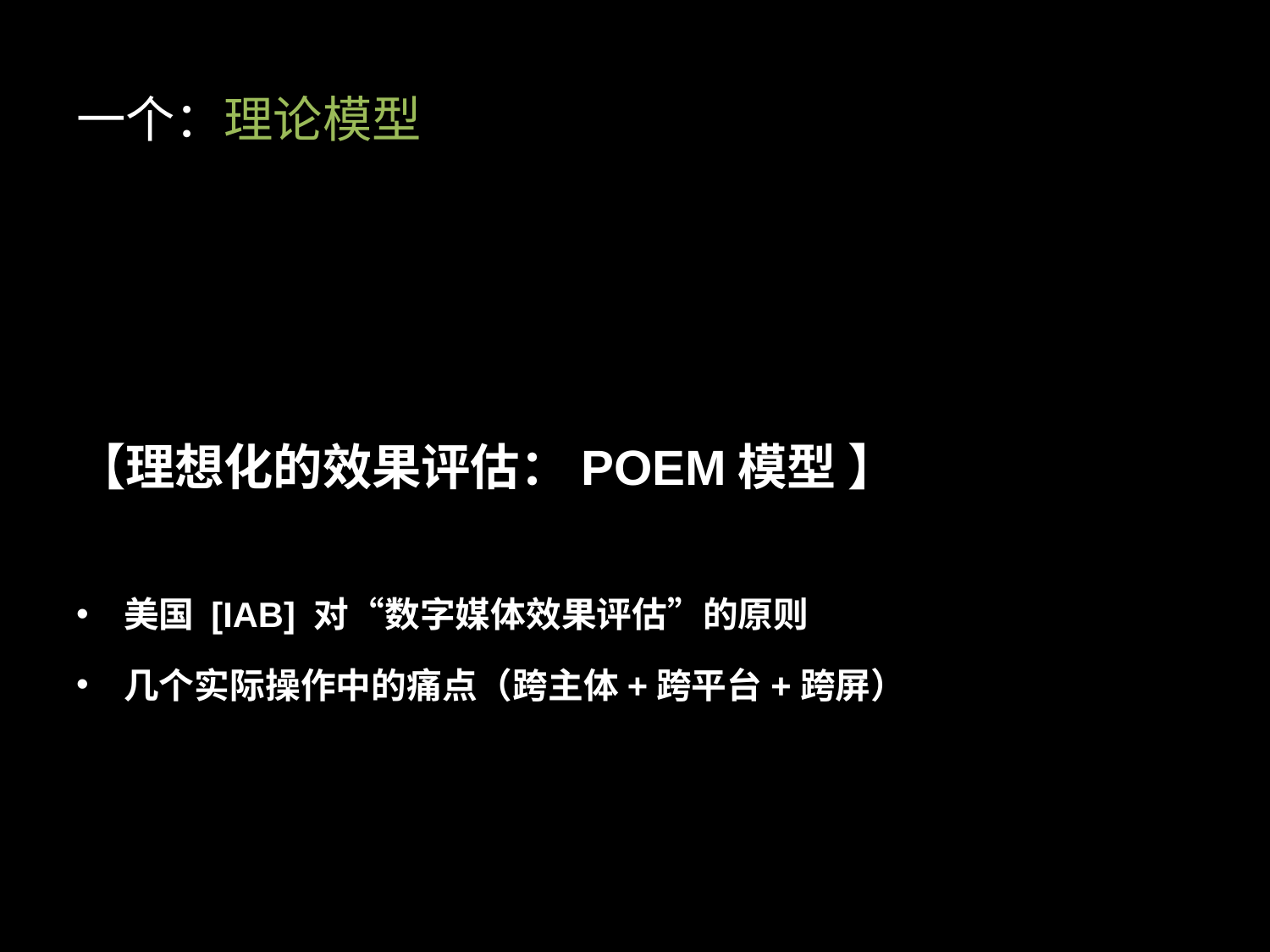

# 一个：理论模型

【理想化的效果评估：POEM模型 】

美国 [IAB] 对“数字媒体效果评估”的原则
几个实际操作中的痛点（跨主体+跨平台+跨屏）